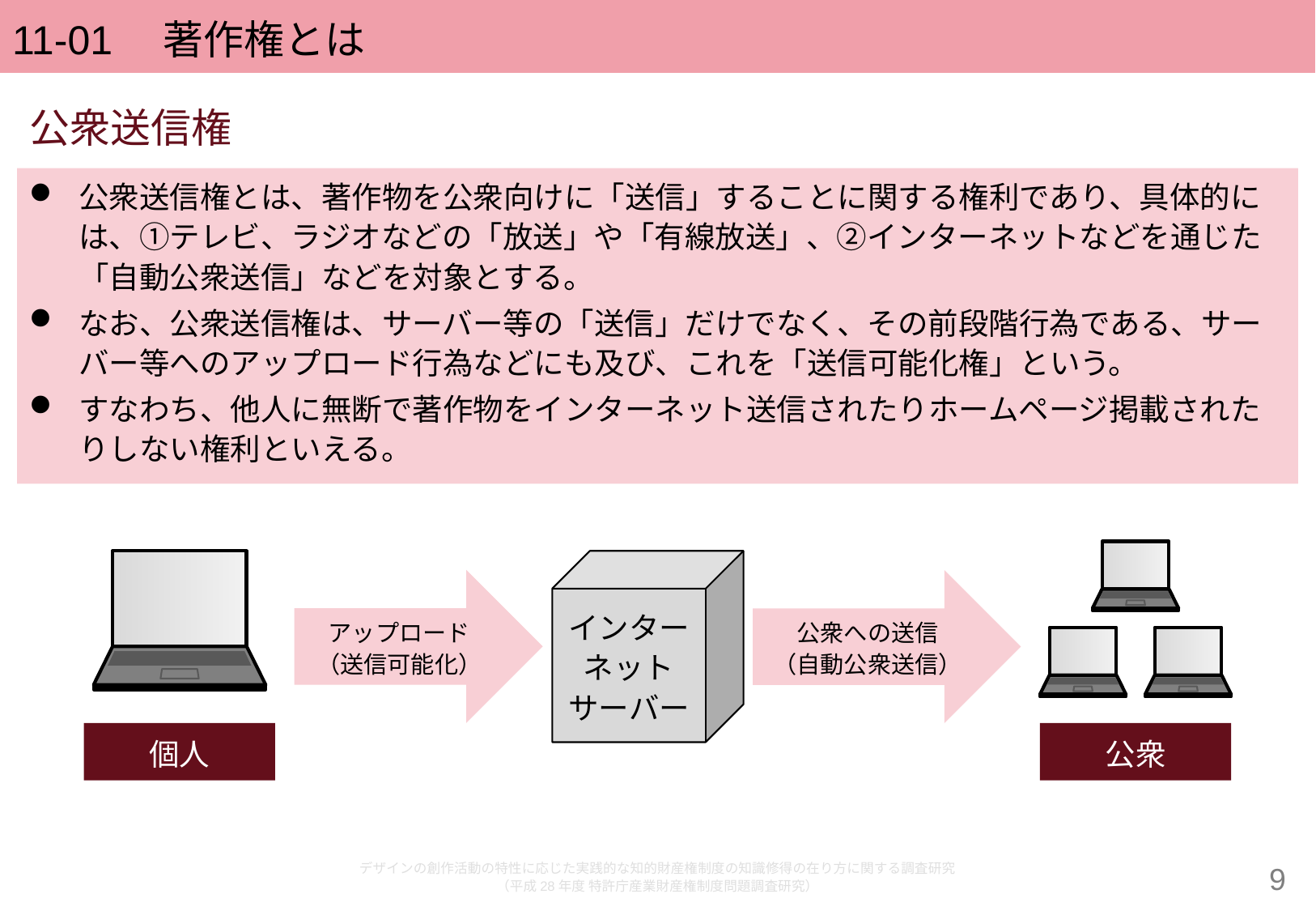

# 11-01　著作権とは
公衆送信権
公衆送信権とは、著作物を公衆向けに「送信」することに関する権利であり、具体的には、①テレビ、ラジオなどの「放送」や「有線放送」、②インターネットなどを通じた「自動公衆送信」などを対象とする。
なお、公衆送信権は、サーバー等の「送信」だけでなく、その前段階行為である、サーバー等へのアップロード行為などにも及び、これを「送信可能化権」という。
すなわち、他人に無断で著作物をインターネット送信されたりホームページ掲載されたりしない権利といえる。

インターネット
サーバー
アップロード
（送信可能化）
公衆への送信
（自動公衆送信）

個人
公衆
デザインの創作活動の特性に応じた実践的な知的財産権制度の知識修得の在り方に関する調査研究
（平成28年度 特許庁産業財産権制度問題調査研究）
9